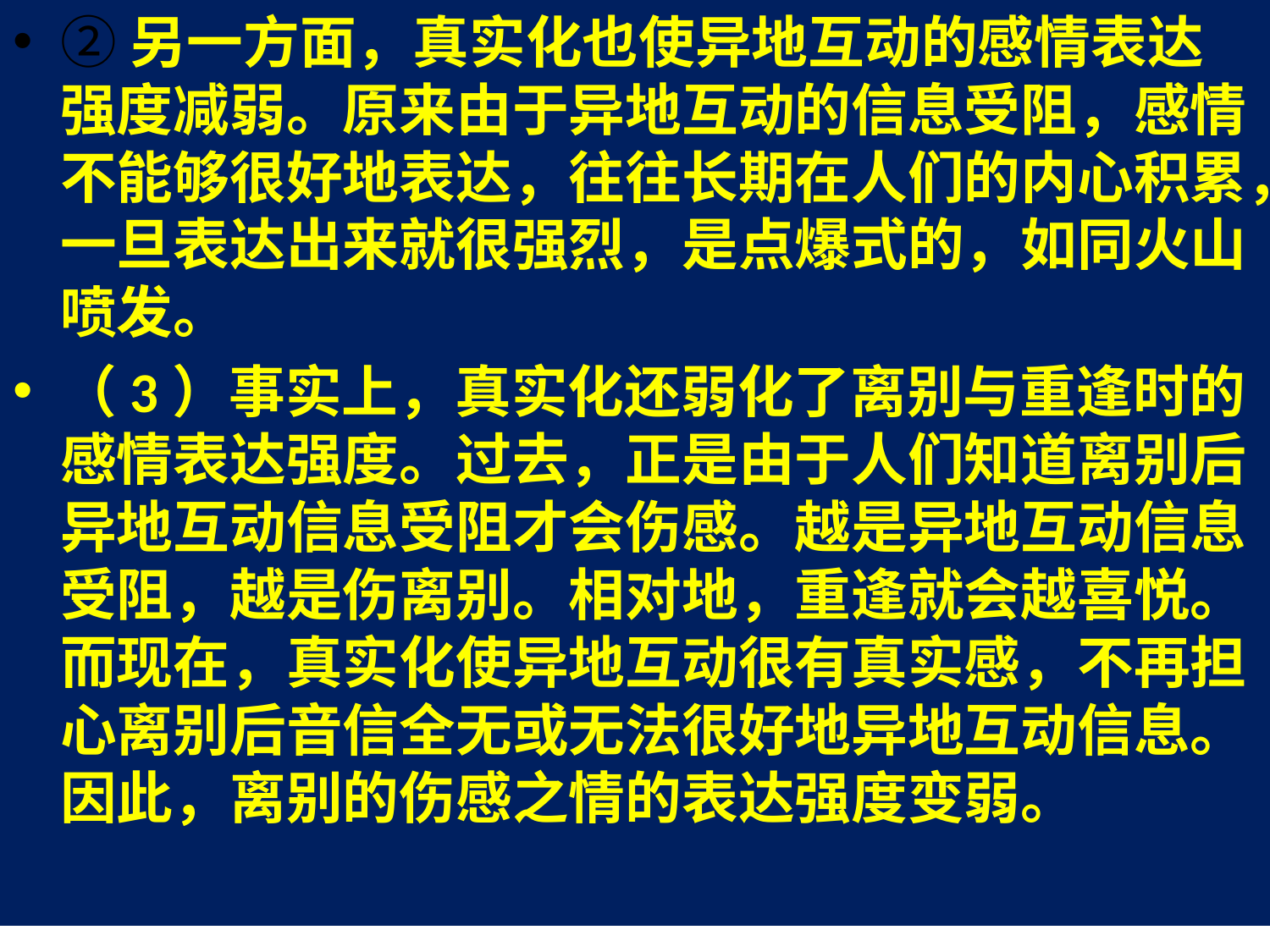

②另一方面，真实化也使异地互动的感情表达强度减弱。原来由于异地互动的信息受阻，感情不能够很好地表达，往往长期在人们的内心积累，一旦表达出来就很强烈，是点爆式的，如同火山喷发。
（3）事实上，真实化还弱化了离别与重逢时的感情表达强度。过去，正是由于人们知道离别后异地互动信息受阻才会伤感。越是异地互动信息受阻，越是伤离别。相对地，重逢就会越喜悦。而现在，真实化使异地互动很有真实感，不再担心离别后音信全无或无法很好地异地互动信息。因此，离别的伤感之情的表达强度变弱。